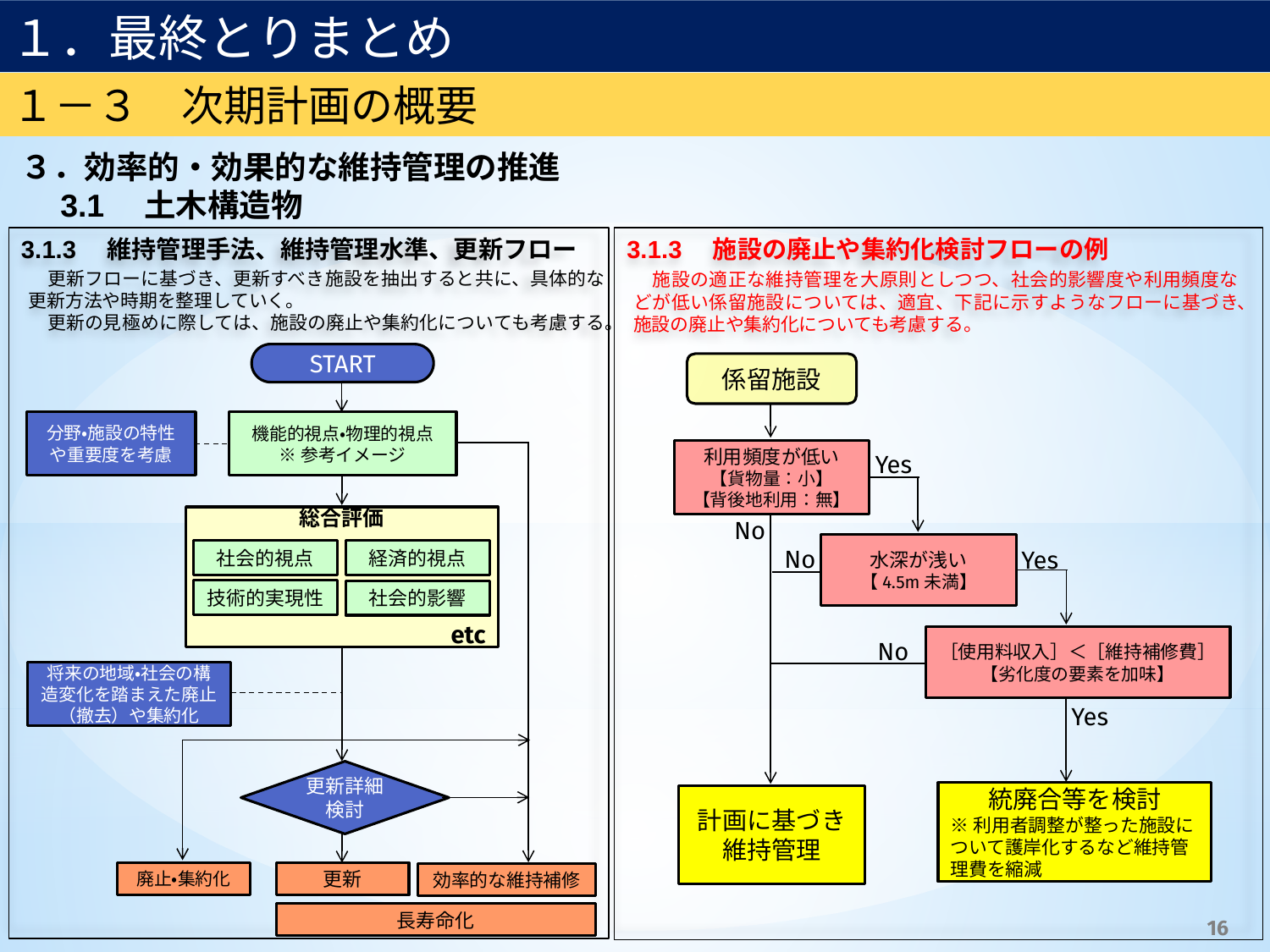

１．最終とりまとめ
港湾・海岸
１－３　次期計画の概要
３．効率的・効果的な維持管理の推進
　3.1　土木構造物
3.1.3　施設の廃止や集約化検討フローの例
3.1.3　維持管理手法、維持管理水準、更新フロー
　更新フローに基づき、更新すべき施設を抽出すると共に、具体的な更新方法や時期を整理していく。
　更新の見極めに際しては、施設の廃止や集約化についても考慮する。
　施設の適正な維持管理を大原則としつつ、社会的影響度や利用頻度などが低い係留施設については、適宜、下記に示すようなフローに基づき、施設の廃止や集約化についても考慮する。
START
係留施設
分野・施設の特性や重要度を考慮
機能的視点・物理的視点
※参考イメージ
利用頻度が低い
【貨物量：小】
【背後地利用：無】
Yes
総合評価

etc
No
水深が浅い
【4.5m未満】
No
Yes
経済的視点
社会的視点
技術的実現性
社会的影響
［使用料収入］＜［維持補修費］
【劣化度の要素を加味】
No
将来の地域・社会の構造変化を踏まえた廃止（撤去）や集約化
Yes
更新詳細検討
統廃合等を検討
※利用者調整が整った施設について護岸化するなど維持管理費を縮減
計画に基づき
維持管理
廃止・集約化
更新
効率的な維持補修
16
長寿命化